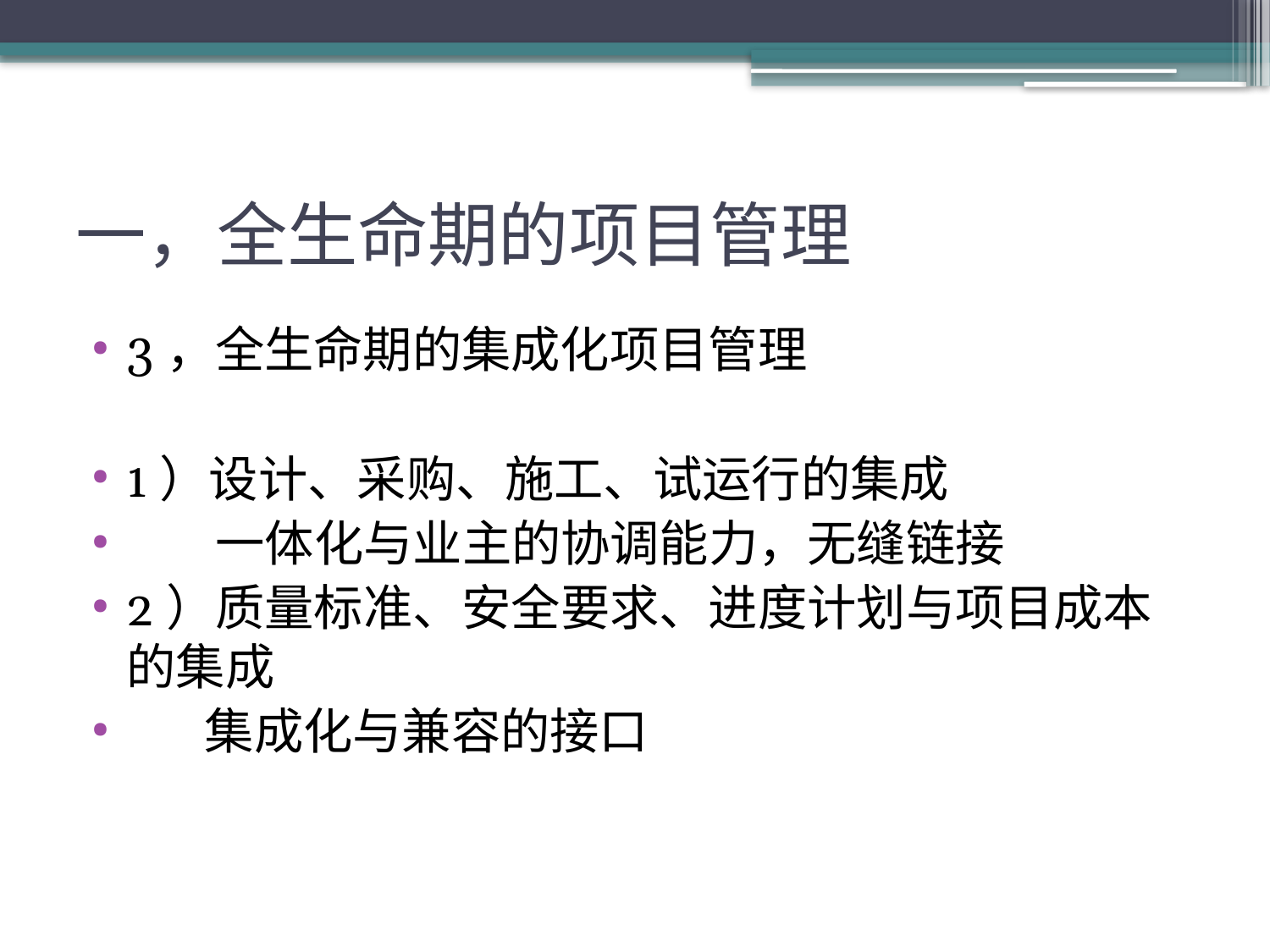

# 一，全生命期的项目管理
3，全生命期的集成化项目管理

1）设计、采购、施工、试运行的集成
       一体化与业主的协调能力，无缝链接
2）质量标准、安全要求、进度计划与项目成本的集成
      集成化与兼容的接口